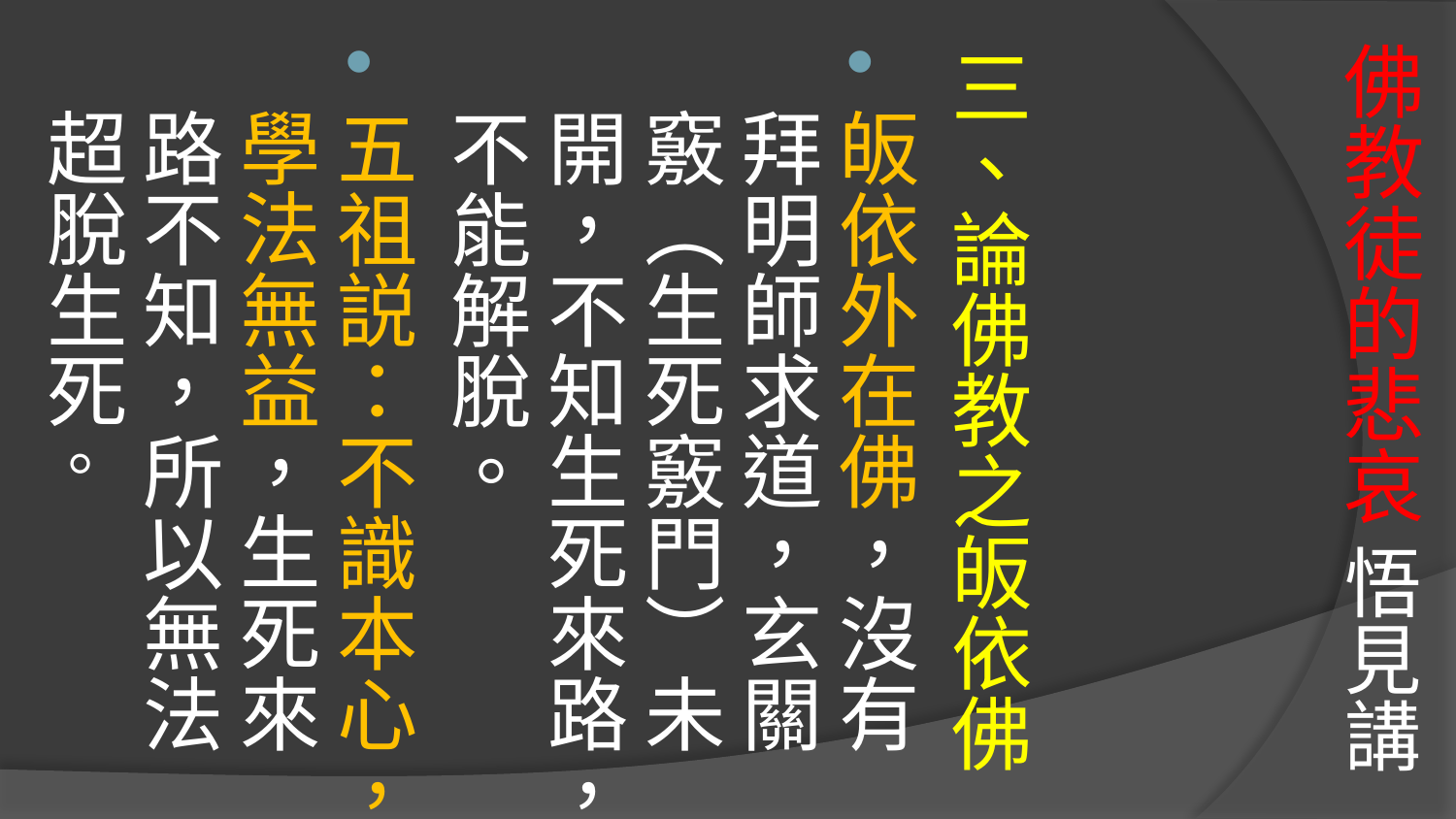

# 佛教徒的悲哀 悟見講
三、論佛教之皈依佛
皈依外在佛，沒有拜明師求道，玄關竅（生死竅門）未開，不知生死來路，不能解脫。
五祖説：不識本心，學法無益，生死來路不知，所以無法超脫生死。